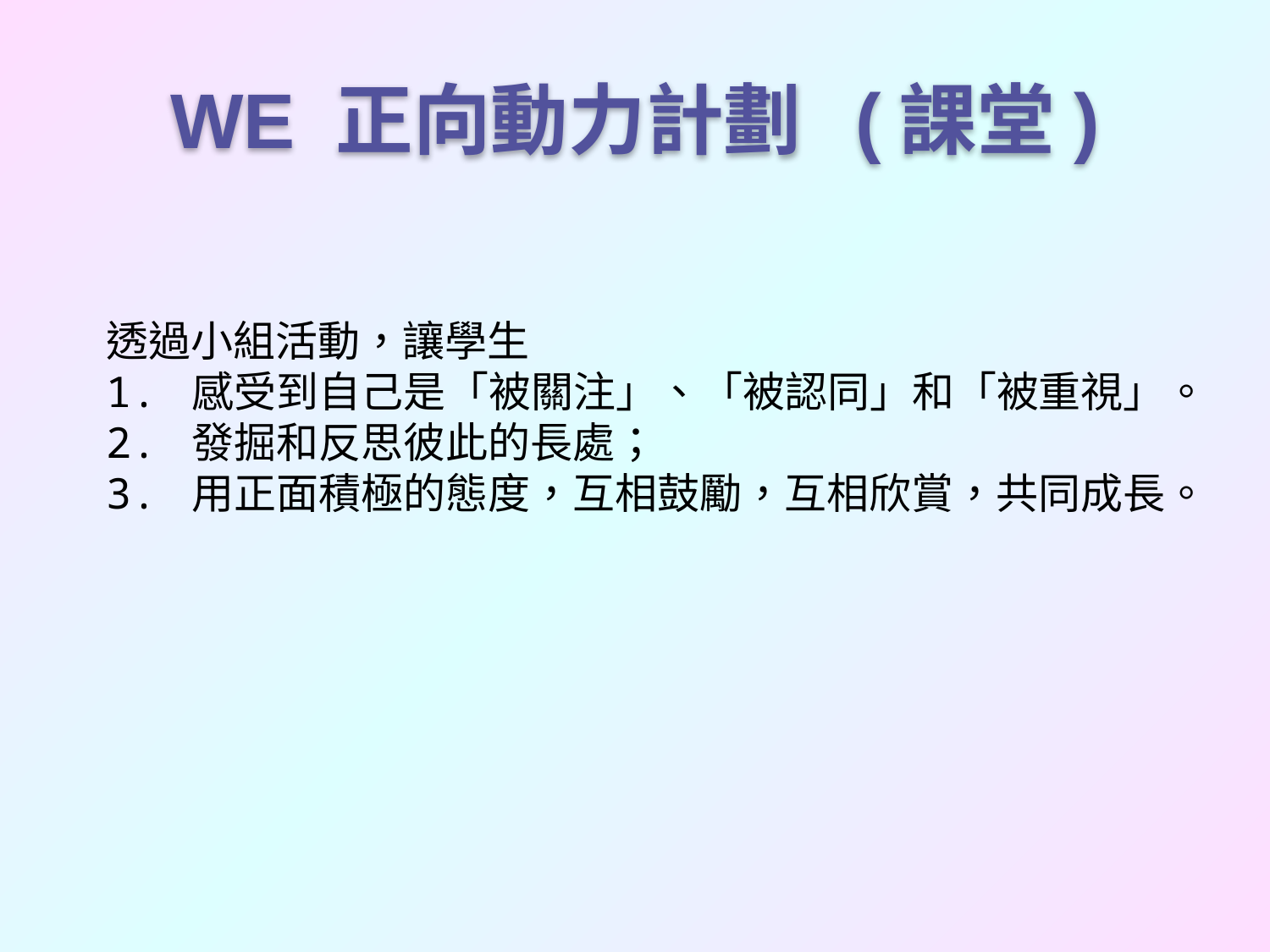

# WE 正向動力計劃  (課堂)
透過小組活動，讓學生
1. 感受到自己是「被關注」、「被認同」和「被重視」。
2. 發掘和反思彼此的長處；
3. 用正面積極的態度，互相鼓勵，互相欣賞，共同成長。